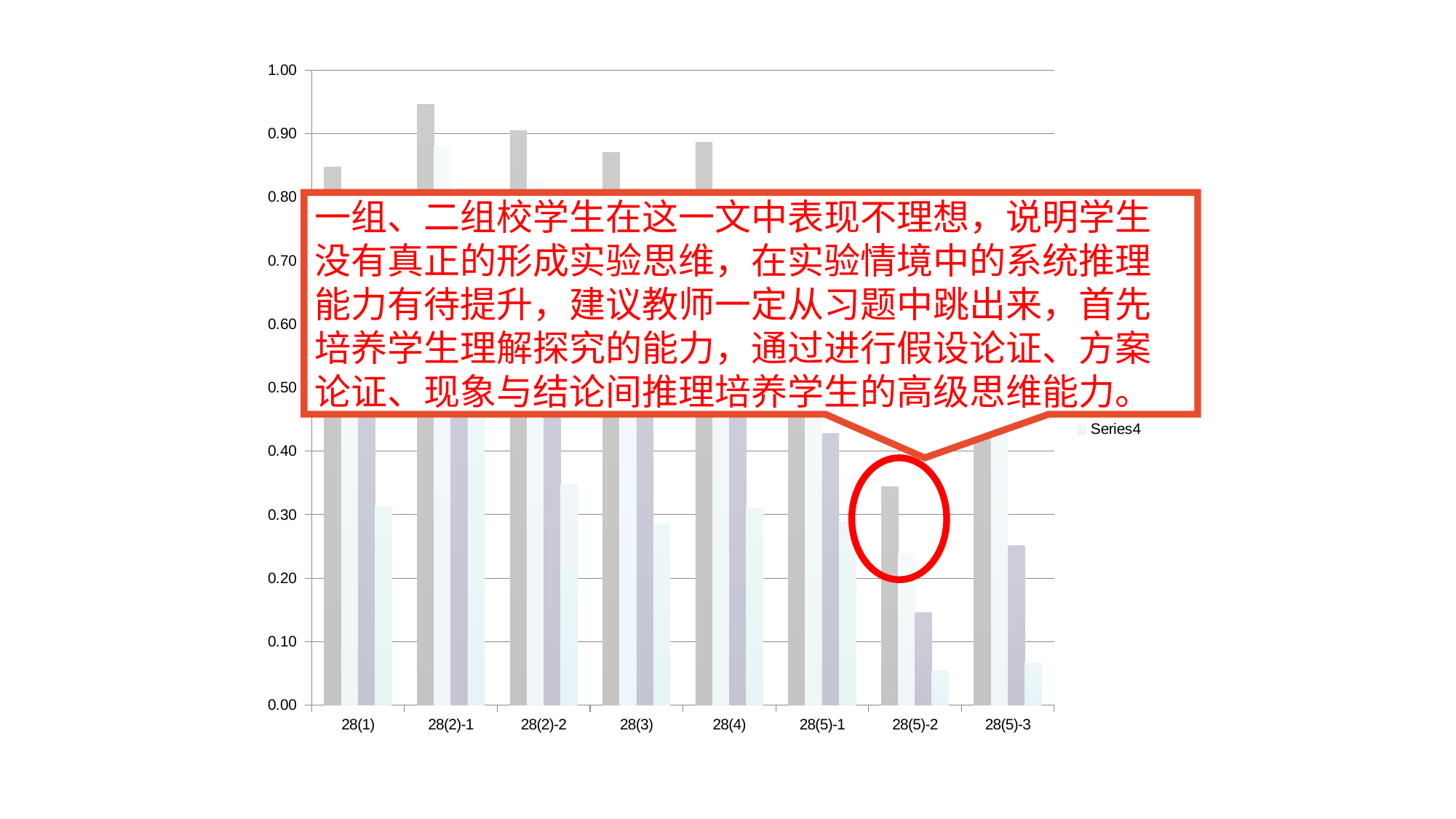

[unsupported chart]

一组、二组校学生在这一文中表现不理想，说明学生没有真正的形成实验思维，在实验情境中的系统推理能力有待提升，建议教师一定从习题中跳出来，首先培养学生理解探究的能力，通过进行假设论证、方案论证、现象与结论间推理培养学生的高级思维能力。